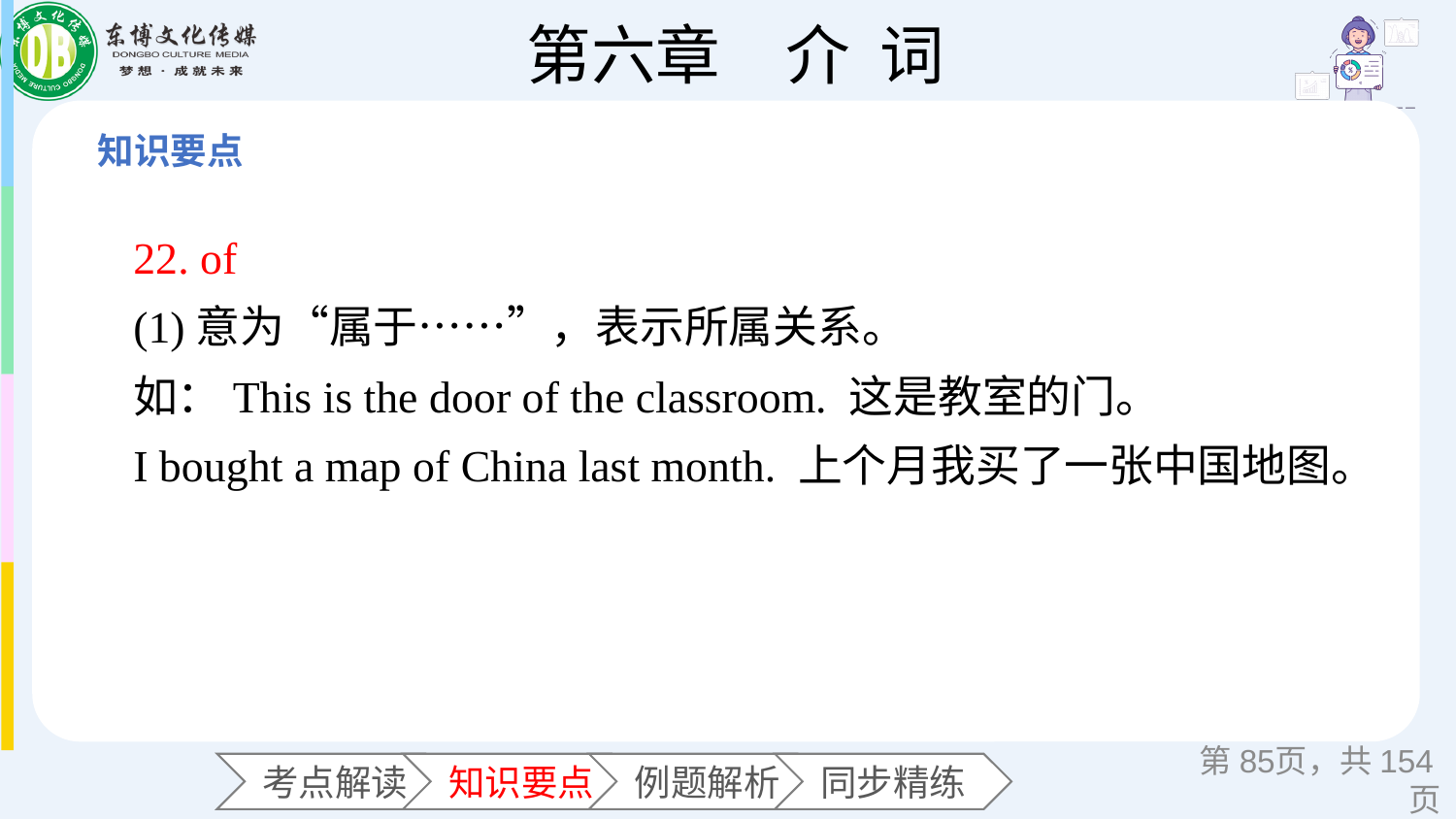

22. of
(1)意为“属于……”，表示所属关系。
如：This is the door of the classroom. 这是教室的门。
I bought a map of China last month. 上个月我买了一张中国地图。

第85页，共154页